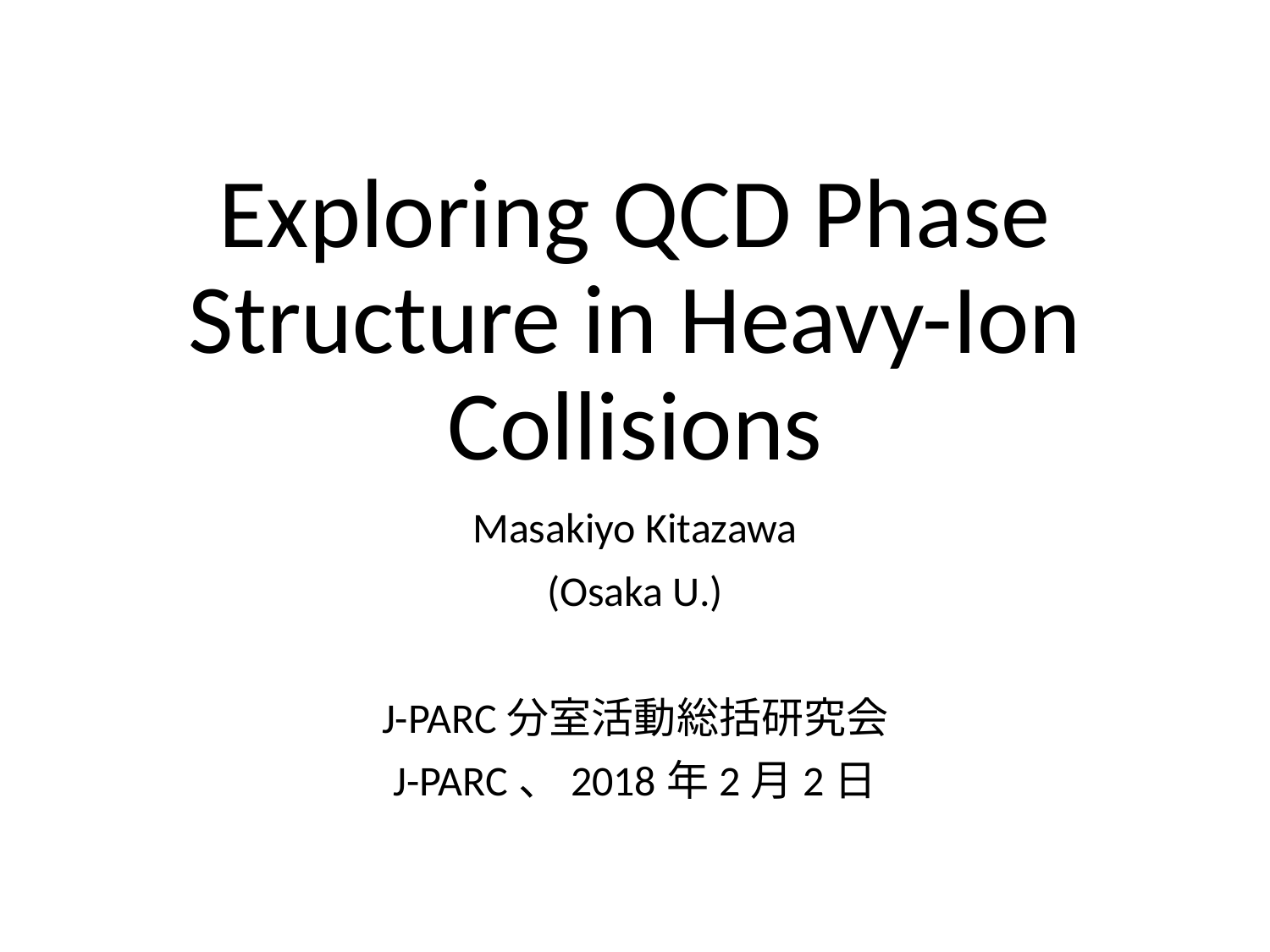

# Exploring QCD Phase Structure in Heavy-Ion Collisions
Masakiyo Kitazawa
(Osaka U.)

J-PARC分室活動総括研究会
J-PARC、2018年2月2日